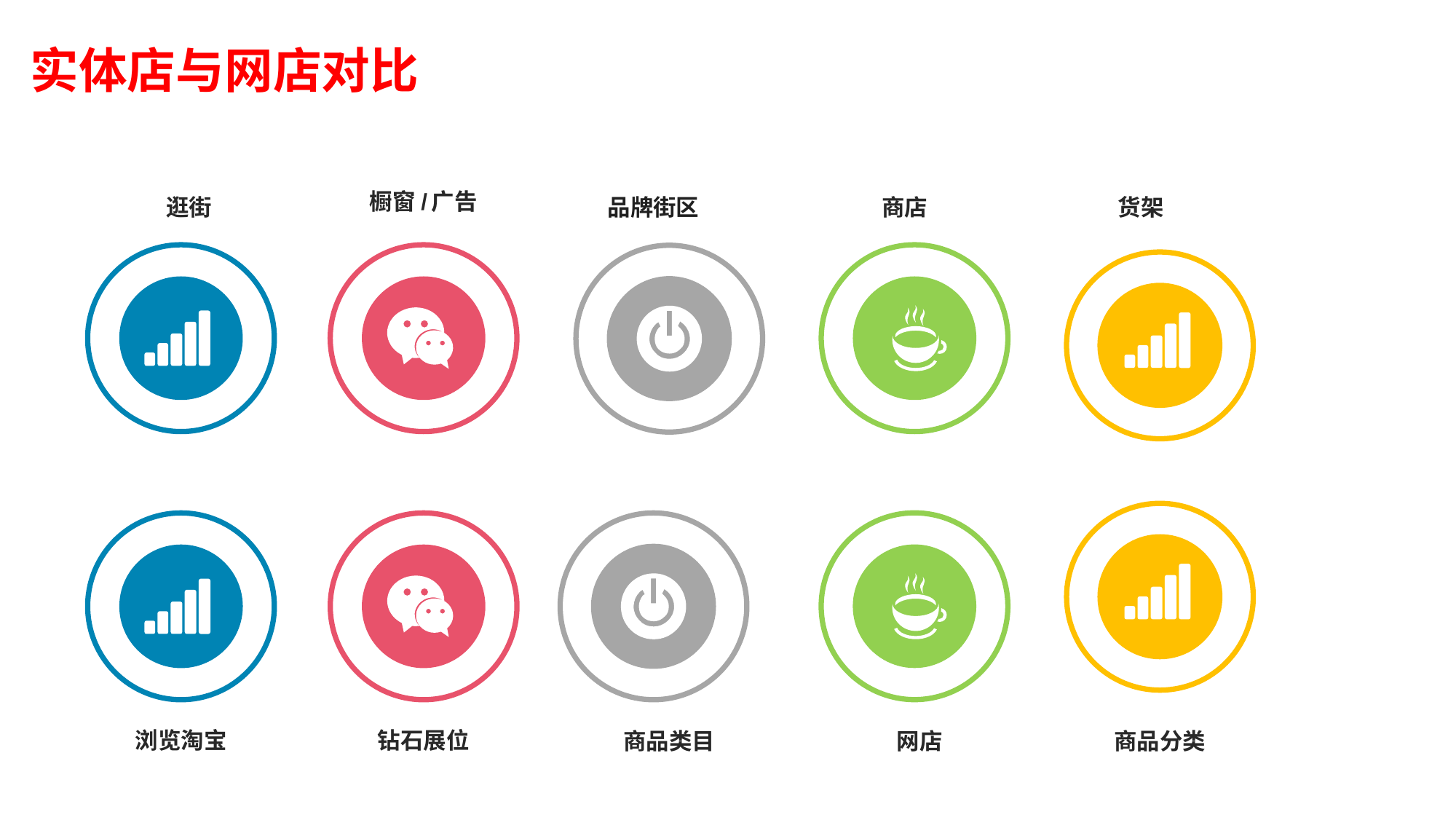

实体店与网店对比
发展前景
橱窗/广告
逛街
商店
品牌街区
货架
Text here

Supporting text here.
Copy paste fonts. Choose the only option to retain text.
Lorem ipsum dolor sit amet, consectetur adipisicing elit.Lorem ipsum dolor sit amet, consectetur adipisicing elit.Lorem ipsum dolor sit amet.

钻石展位
浏览淘宝
商品类目
商品分类
网店